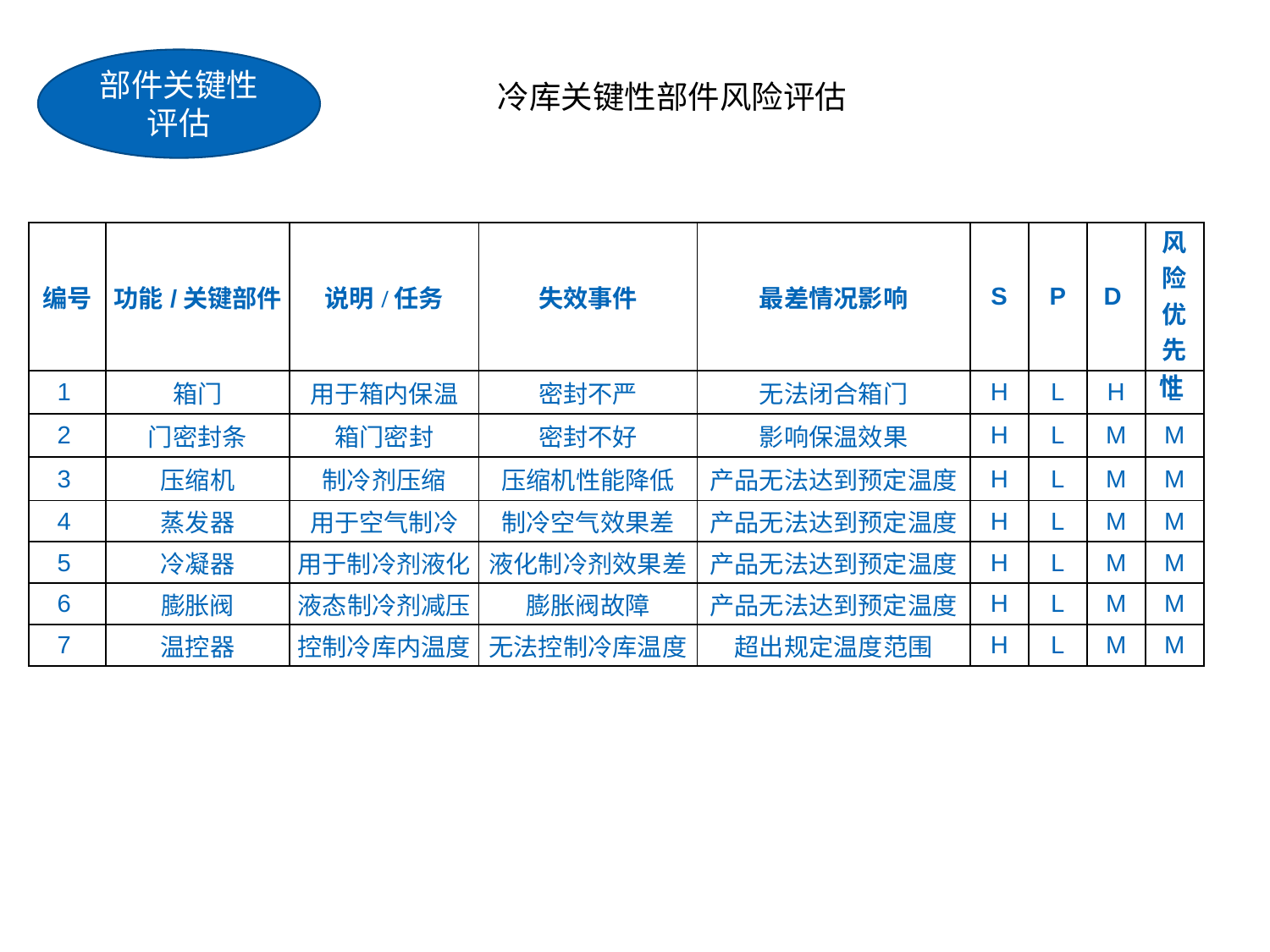

部件关键性评估
冷库关键性部件风险评估
| 编号 | 功能/关键部件 | 说明/任务 | 失效事件 | 最差情况影响 | S | P | D | 风险优先性 |
| --- | --- | --- | --- | --- | --- | --- | --- | --- |
| 1 | 箱门 | 用于箱内保温 | 密封不严 | 无法闭合箱门 | H | L | H | L |
| 2 | 门密封条 | 箱门密封 | 密封不好 | 影响保温效果 | H | L | M | M |
| 3 | 压缩机 | 制冷剂压缩 | 压缩机性能降低 | 产品无法达到预定温度 | H | L | M | M |
| 4 | 蒸发器 | 用于空气制冷 | 制冷空气效果差 | 产品无法达到预定温度 | H | L | M | M |
| 5 | 冷凝器 | 用于制冷剂液化 | 液化制冷剂效果差 | 产品无法达到预定温度 | H | L | M | M |
| 6 | 膨胀阀 | 液态制冷剂减压 | 膨胀阀故障 | 产品无法达到预定温度 | H | L | M | M |
| 7 | 温控器 | 控制冷库内温度 | 无法控制冷库温度 | 超出规定温度范围 | H | L | M | M |